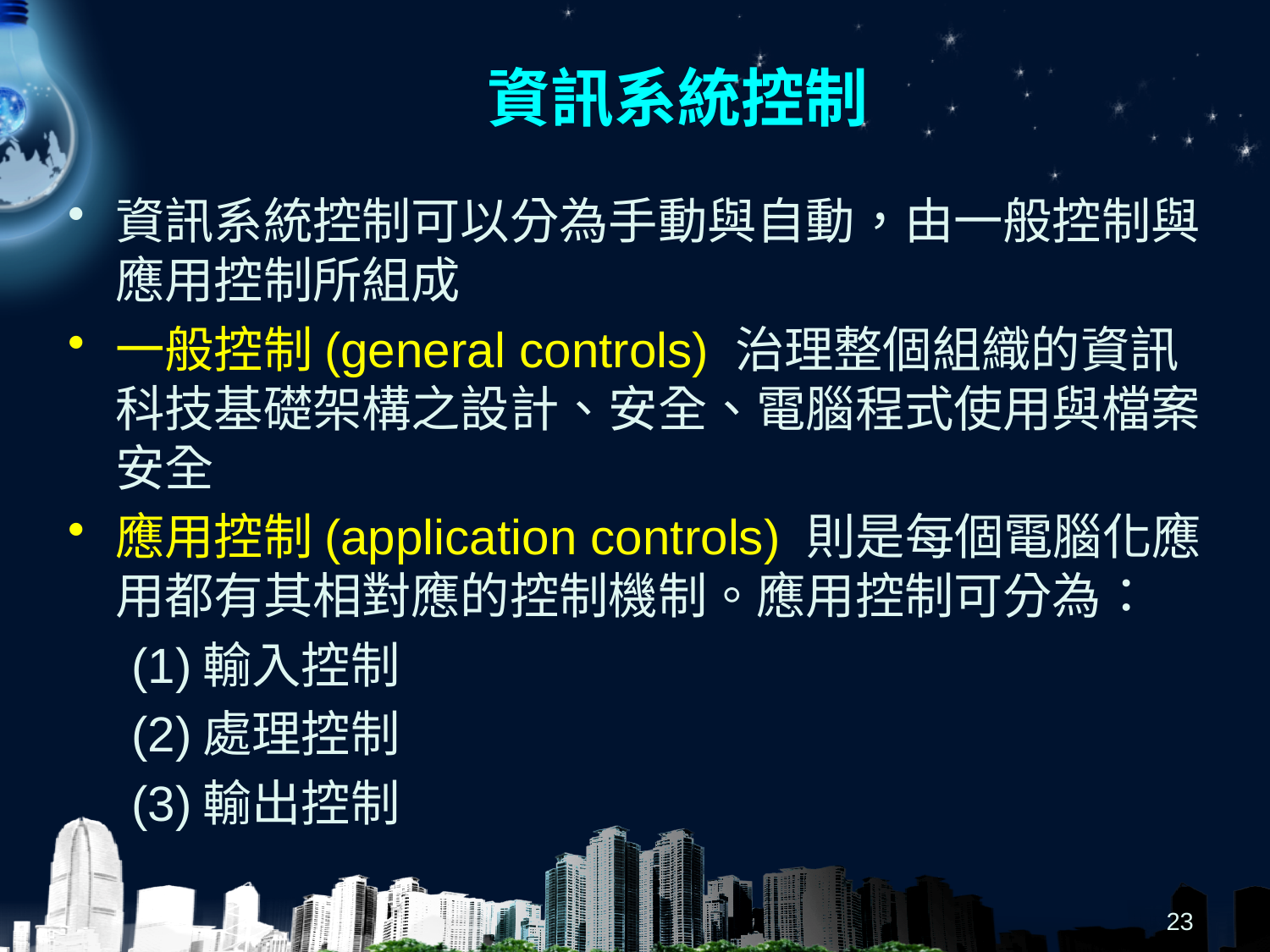

# 資訊系統控制
資訊系統控制可以分為手動與自動，由一般控制與應用控制所組成
一般控制(general controls) 治理整個組織的資訊科技基礎架構之設計、安全、電腦程式使用與檔案安全
應用控制(application controls) 則是每個電腦化應用都有其相對應的控制機制。應用控制可分為：
輸入控制
處理控制
輸出控制
23